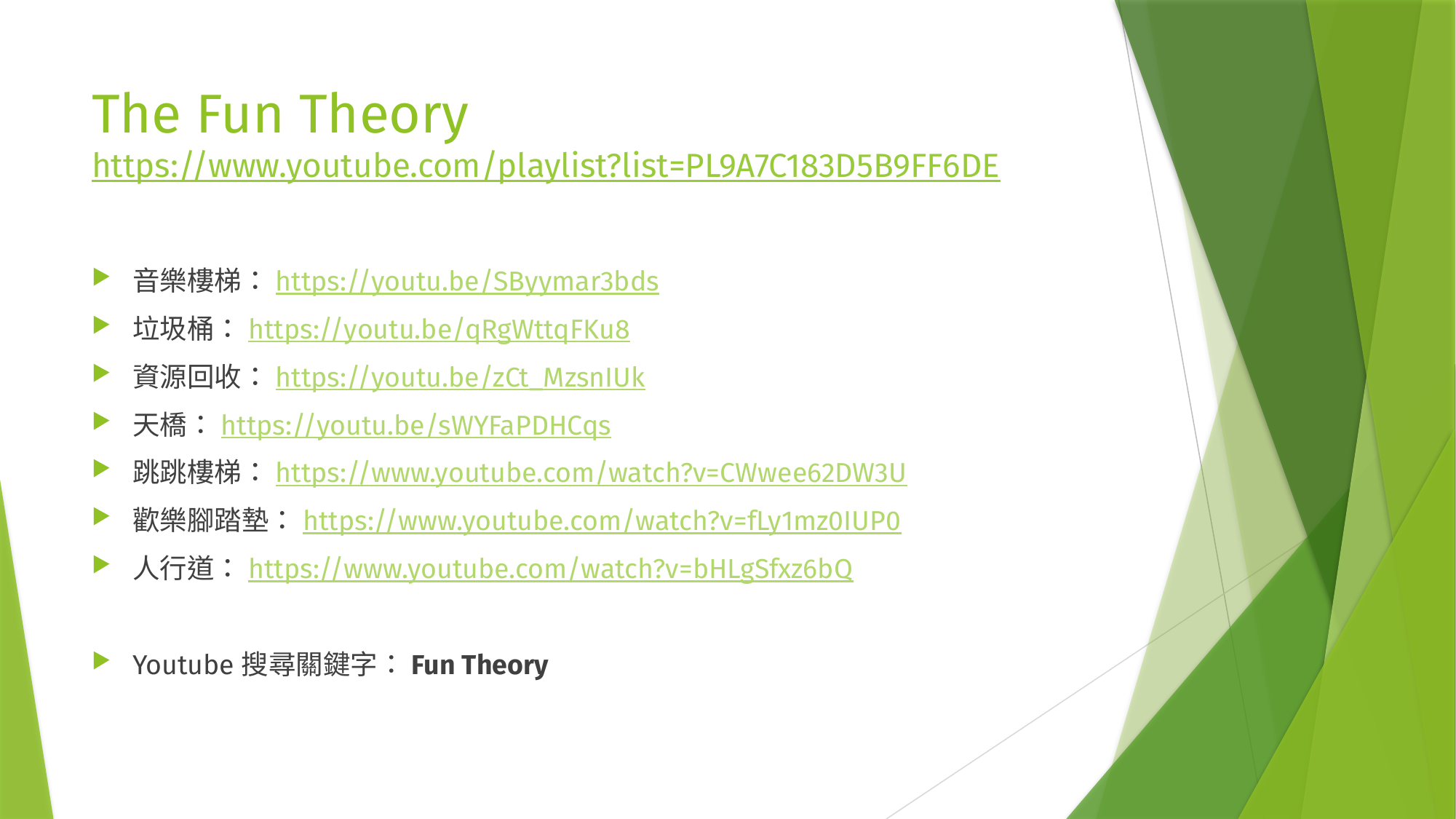

# The Fun Theory https://www.youtube.com/playlist?list=PL9A7C183D5B9FF6DE
音樂樓梯：https://youtu.be/SByymar3bds
垃圾桶：https://youtu.be/qRgWttqFKu8
資源回收：https://youtu.be/zCt_MzsnIUk
天橋：https://youtu.be/sWYFaPDHCqs
跳跳樓梯：https://www.youtube.com/watch?v=CWwee62DW3U
歡樂腳踏墊：https://www.youtube.com/watch?v=fLy1mz0IUP0
人行道：https://www.youtube.com/watch?v=bHLgSfxz6bQ

Youtube搜尋關鍵字：Fun Theory